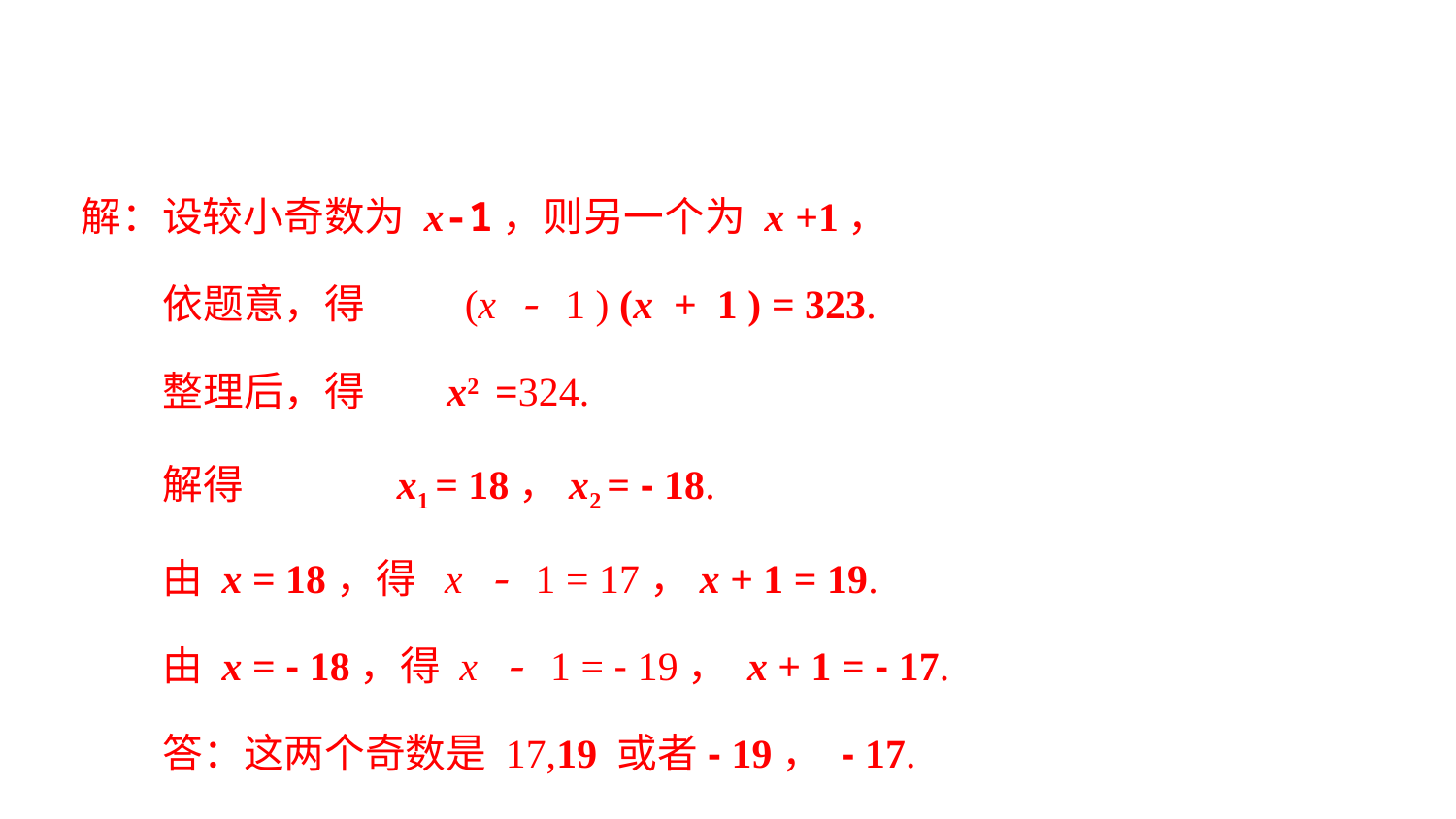

解：设较小奇数为 x-1，则另一个为 x +1，
        依题意，得          (x  - 1 ) (x  +  1 ) = 323.
        整理后，得        x2  =324.
        解得                x1 = 18，x2 = - 18.
        由 x = 18，得  x - 1 = 17，x + 1 = 19.
        由 x = - 18，得 x - 1 = - 19， x + 1 = - 17.
        答：这两个奇数是 17,19 或者- 19， - 17.